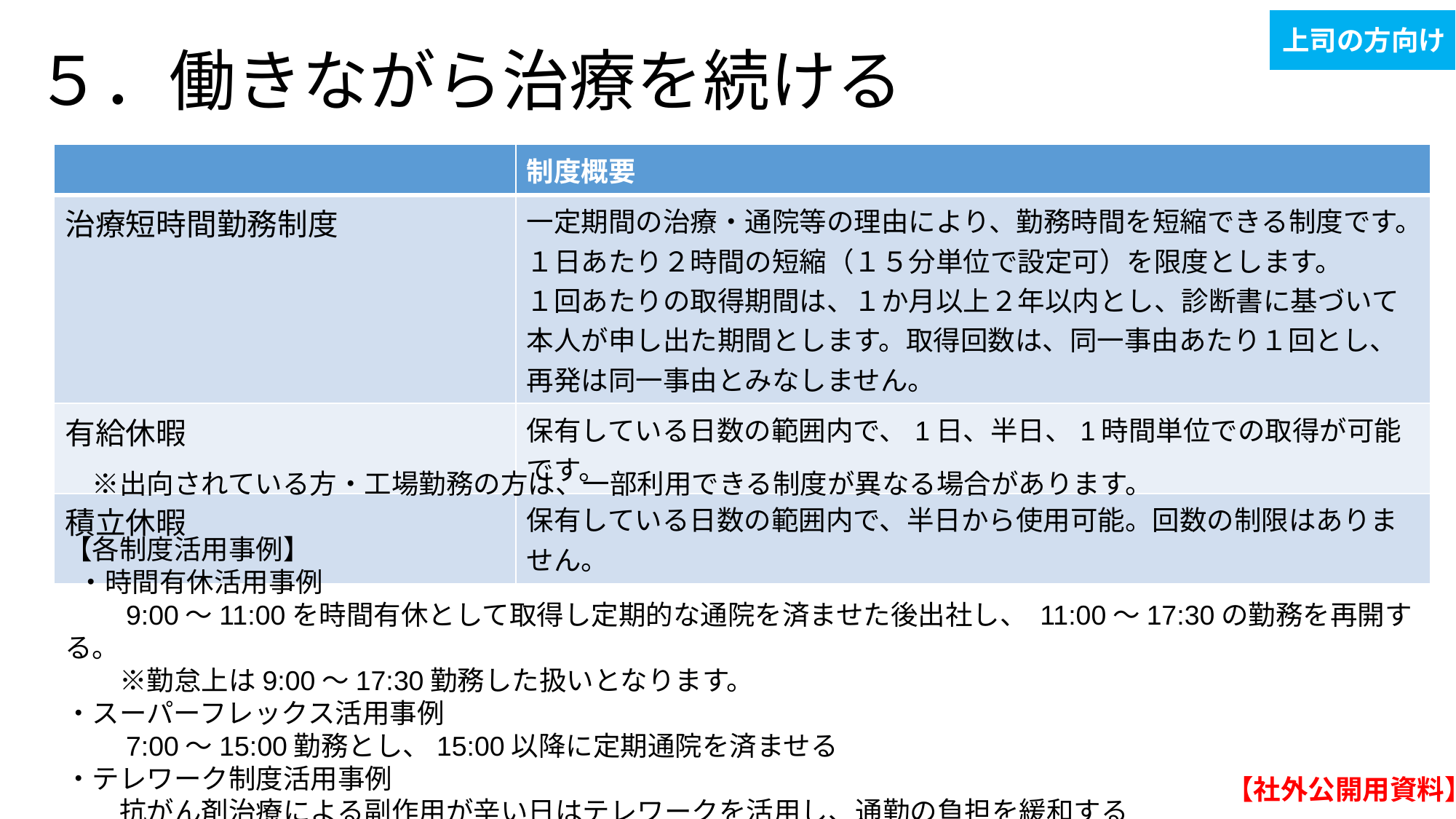

上司の方向け
# ５．働きながら治療を続ける
|  | 制度概要 |
| --- | --- |
| 治療短時間勤務制度 | 一定期間の治療・通院等の理由により、勤務時間を短縮できる制度です。１日あたり２時間の短縮（１５分単位で設定可）を限度とします。 １回あたりの取得期間は、１か月以上２年以内とし、診断書に基づいて本人が申し出た期間とします。取得回数は、同一事由あたり１回とし、再発は同一事由とみなしません。 |
| 有給休暇 | 保有している日数の範囲内で、1日、半日、1時間単位での取得が可能です。 |
| 積立休暇 | 保有している日数の範囲内で、半日から使用可能。回数の制限はありません。 |
　※出向されている方・工場勤務の方は、一部利用できる制度が異なる場合があります。

【各制度活用事例】
 ・時間有休活用事例
　　9:00～11:00を時間有休として取得し定期的な通院を済ませた後出社し、 11:00～17:30の勤務を再開する。
　　※勤怠上は9:00～17:30勤務した扱いとなります。
・スーパーフレックス活用事例
　　7:00～15:00勤務とし、15:00以降に定期通院を済ませる
・テレワーク制度活用事例
　　抗がん剤治療による副作用が辛い日はテレワークを活用し、通勤の負担を緩和する

【社外公開用資料】